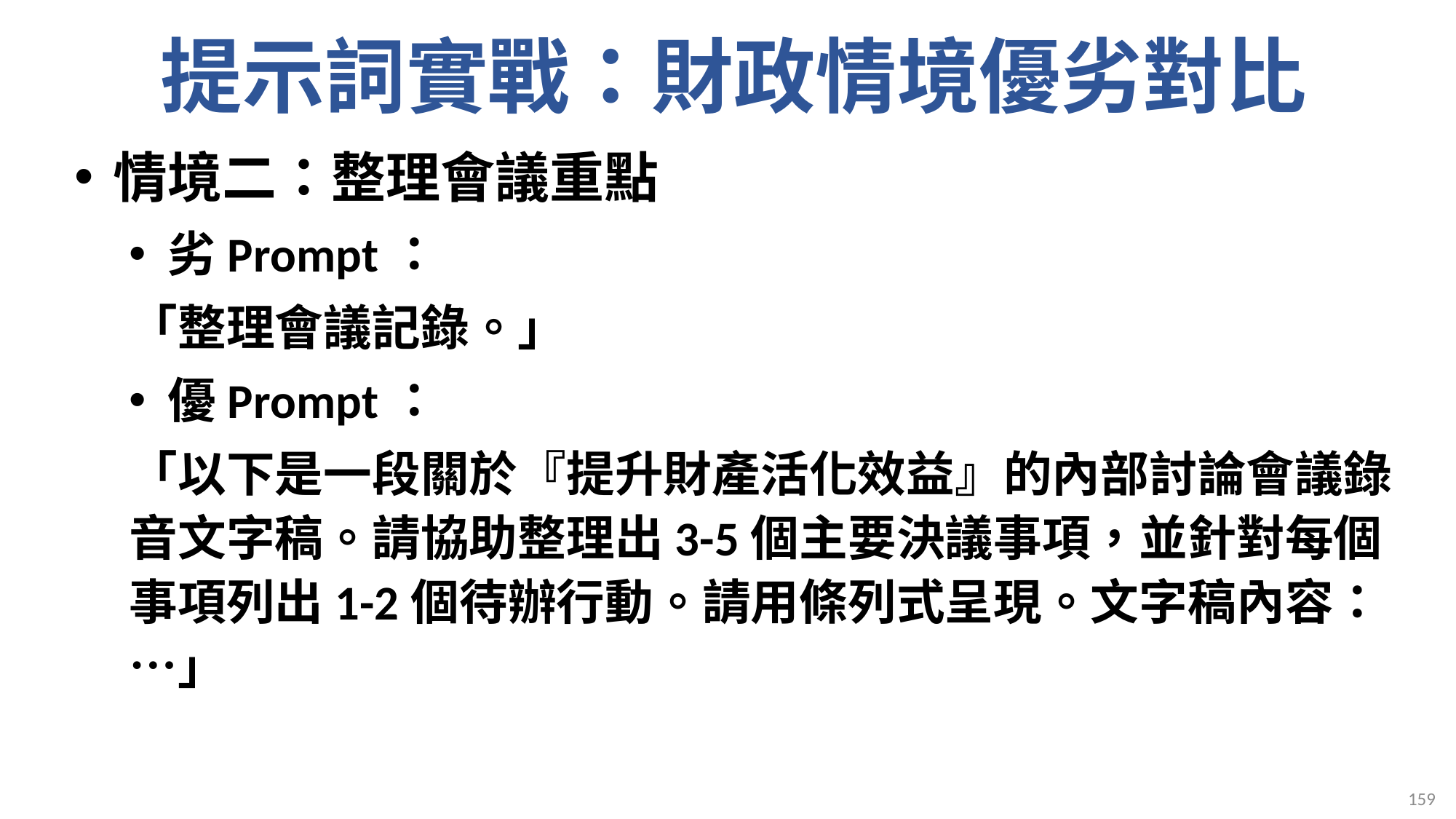

# 提示詞實戰：財政情境優劣對比
情境二：整理會議重點
劣Prompt：
「整理會議記錄。」
優Prompt：
「以下是一段關於『提升財產活化效益』的內部討論會議錄音文字稿。請協助整理出3-5個主要決議事項，並針對每個事項列出1-2個待辦行動。請用條列式呈現。文字稿內容：…」
159